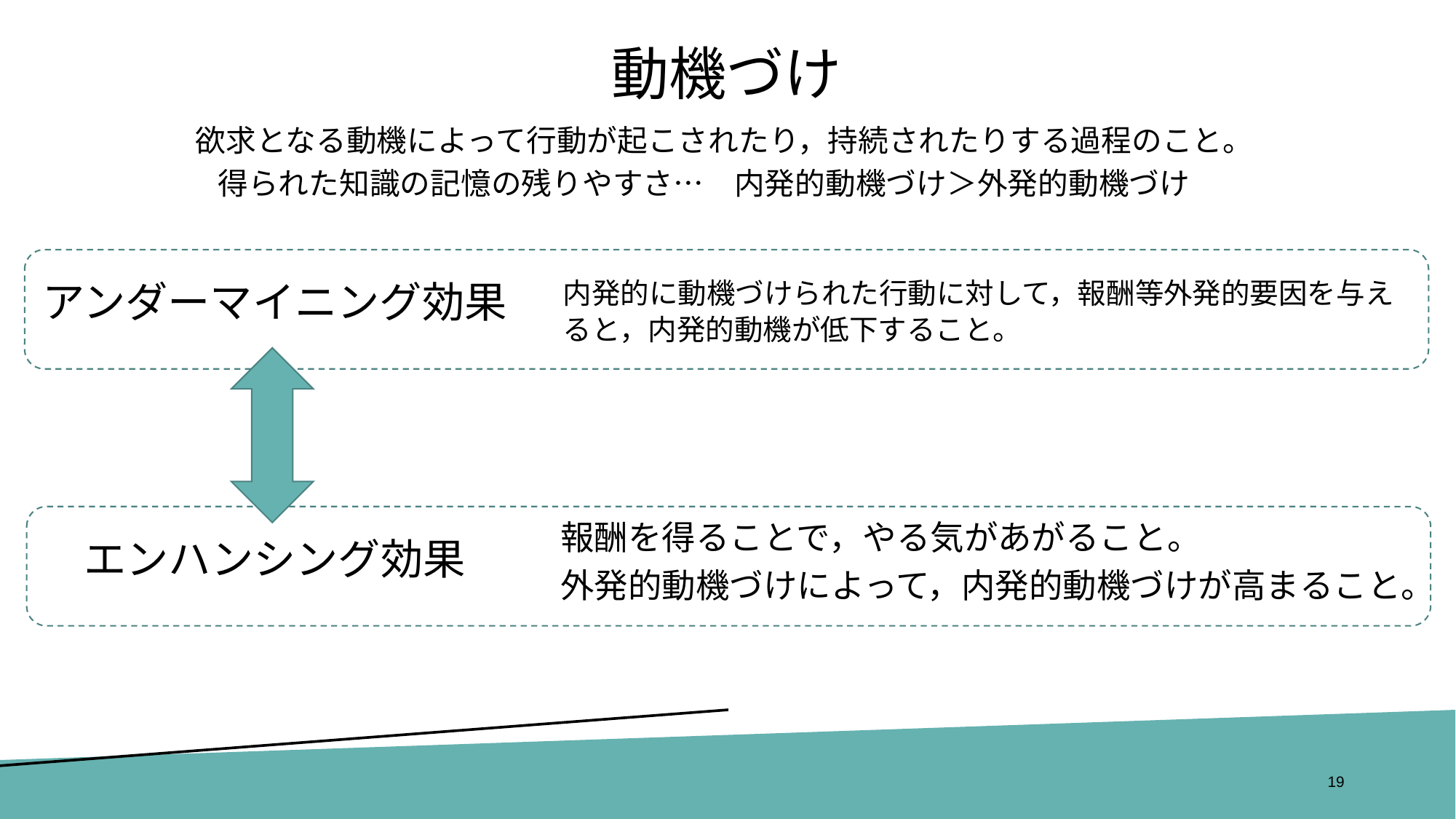

# 動機づけ
欲求となる動機によって行動が起こされたり，持続されたりする過程のこと。

　　得られた知識の記憶の残りやすさ…　内発的動機づけ＞外発的動機づけ

アンダーマイニング効果

内発的に動機づけられた行動に対して，報酬等外発的要因を与えると，内発的動機が低下すること。

エンハンシング効果

報酬を得ることで，やる気があがること。
外発的動機づけによって，内発的動機づけが高まること。
19